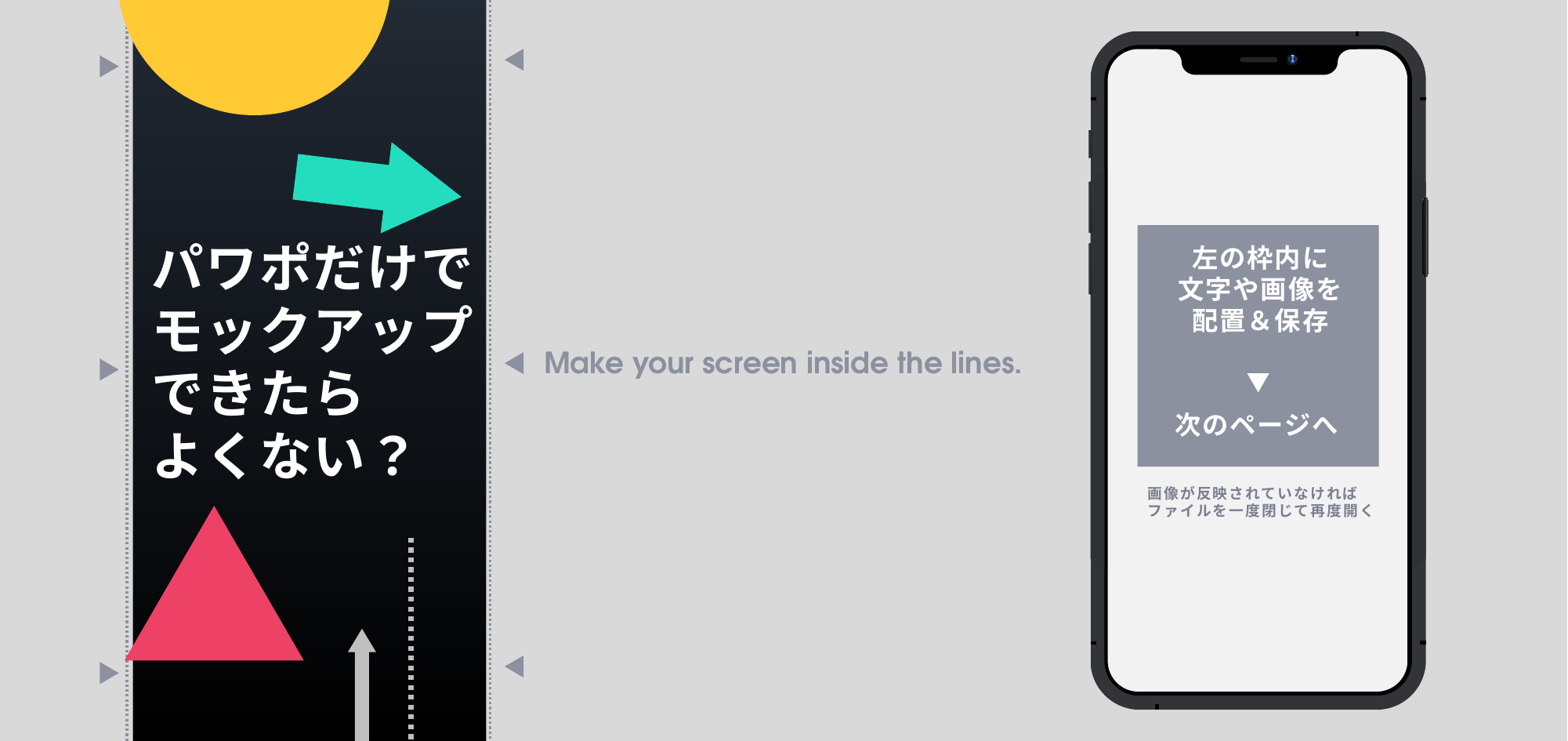

パワポだけで
モックアップ
できたら
よくない？
左の枠内に
文字や画像を
配置＆保存

次のページへ
画像が反映されていなければ
ファイルを一度閉じて再度開く